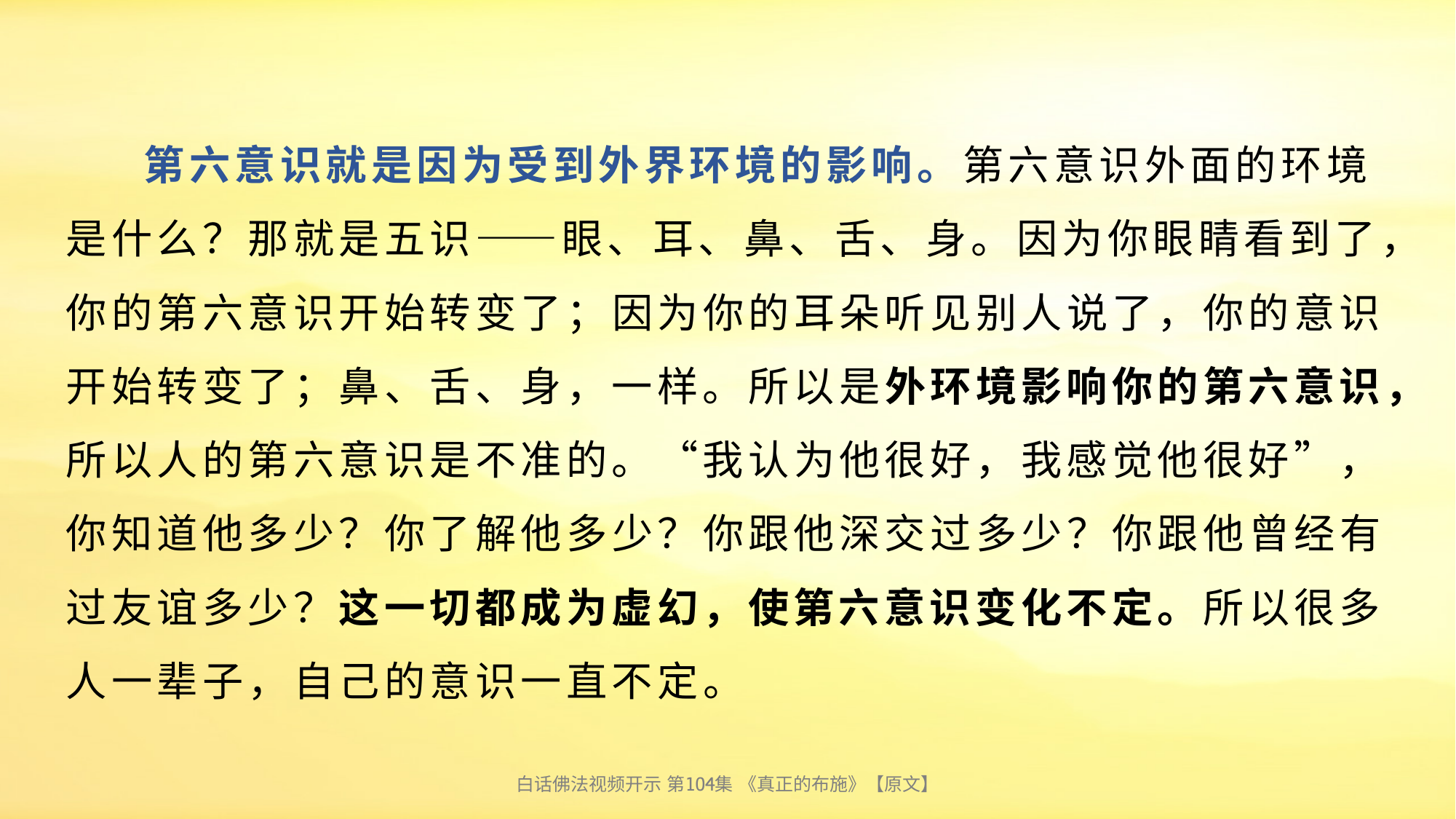

# 第六意识就是因为受到外界环境的影响。第六意识外面的环境是什么？那就是五识——眼、耳、鼻、舌、身。因为你眼睛看到了，你的第六意识开始转变了；因为你的耳朵听见别人说了，你的意识开始转变了；鼻、舌、身，一样。所以是外环境影响你的第六意识，所以人的第六意识是不准的。“我认为他很好，我感觉他很好”，你知道他多少？你了解他多少？你跟他深交过多少？你跟他曾经有过友谊多少？这一切都成为虚幻，使第六意识变化不定。所以很多人一辈子，自己的意识一直不定。
白话佛法视频开示 第104集 《真正的布施》【原文】